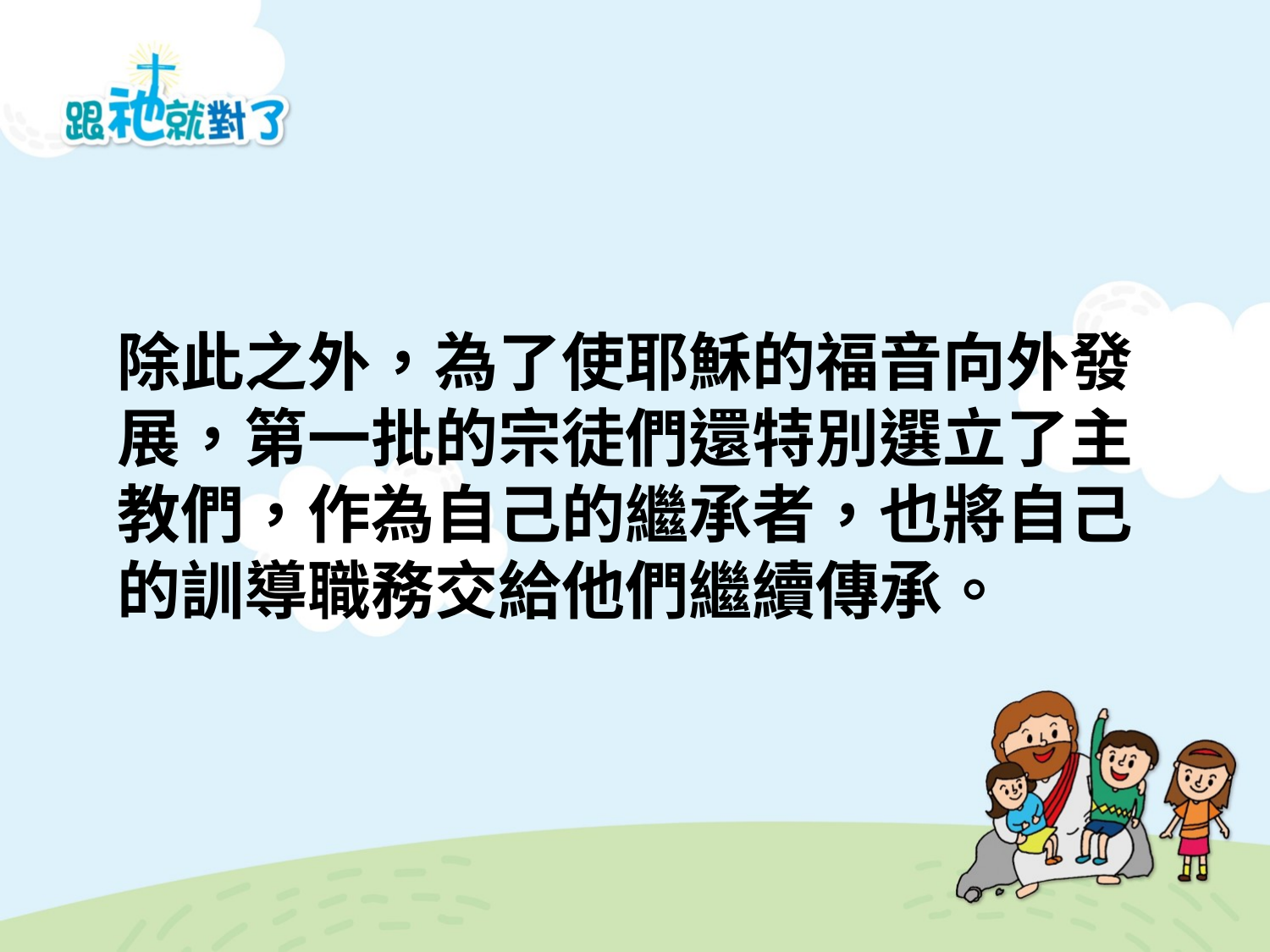

除此之外，為了使耶穌的福音向外發展，第一批的宗徒們還特別選立了主教們，作為自己的繼承者，也將自己的訓導職務交給他們繼續傳承。